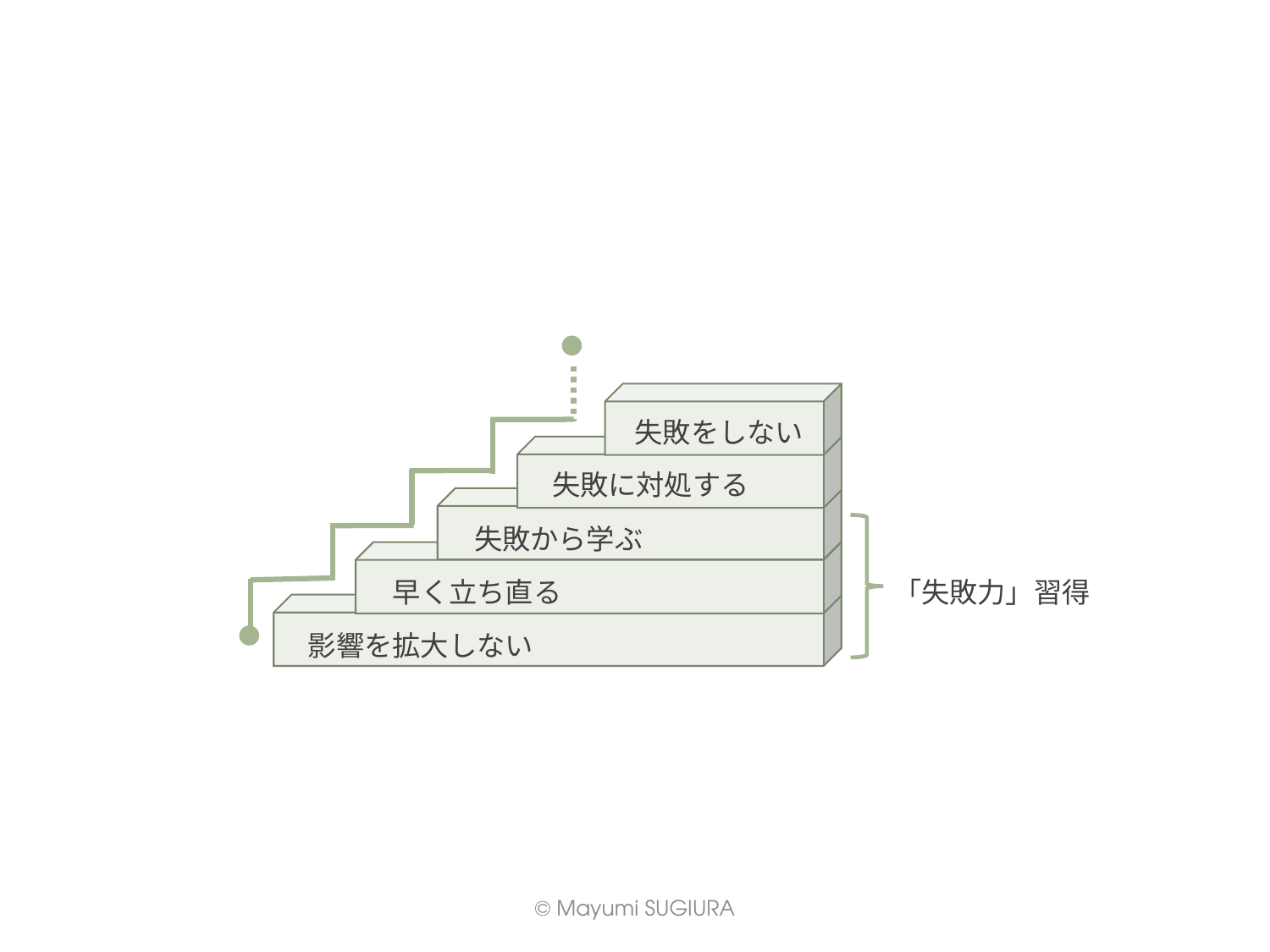

失敗をしない

失敗に対処する

失敗から学ぶ

早く立ち直る
「失敗力」習得

影響を拡大しない

©︎ Mayumi SUGIURA